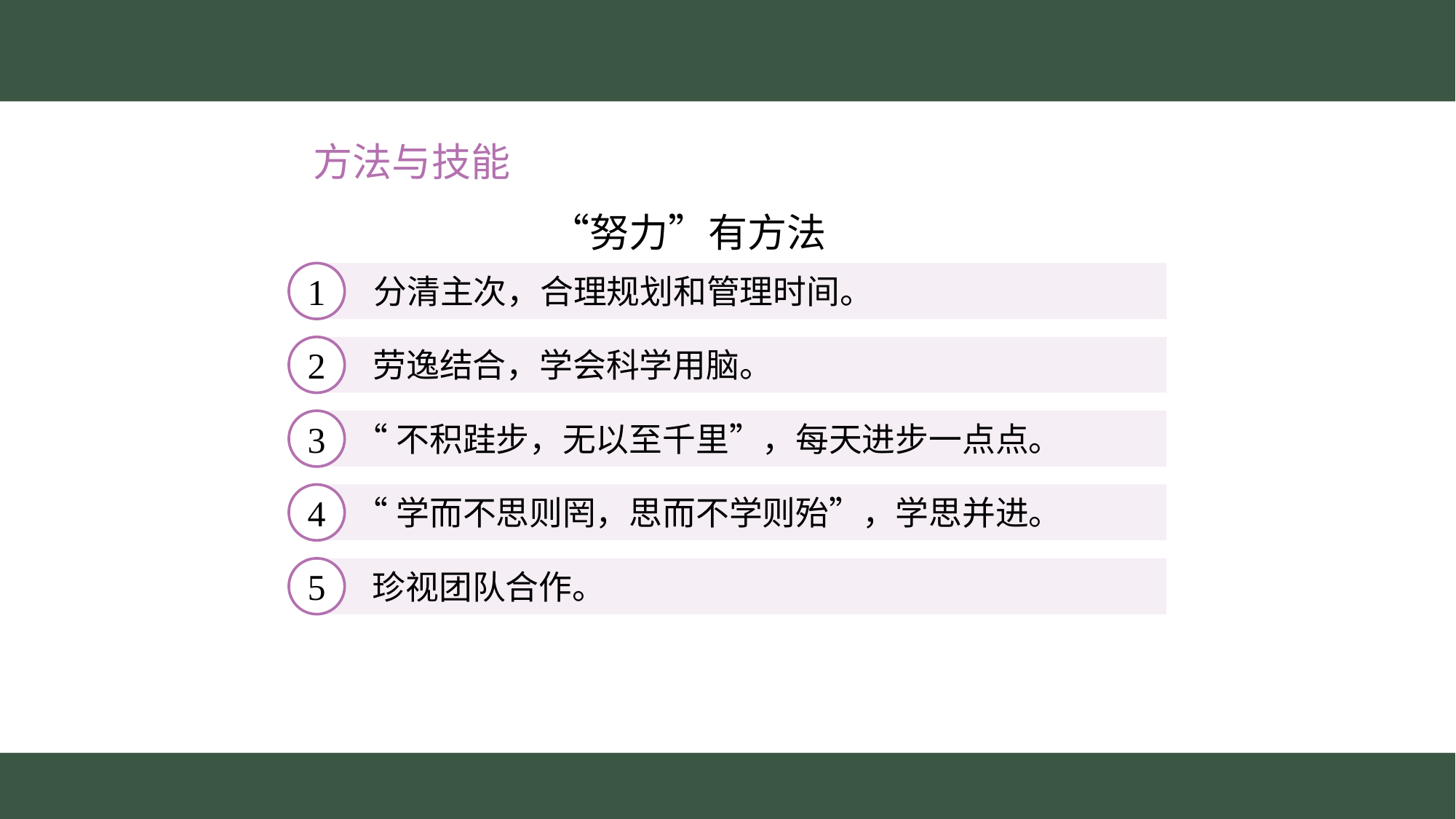

方法与技能
　　　　　　　　“努力”有方法

1

分清主次，合理规划和管理时间。

2

劳逸结合，学会科学用脑。

3

“不积跬步，无以至千里”，每天进步一点点。

4

“学而不思则罔，思而不学则殆”，学思并进。

5

珍视团队合作。